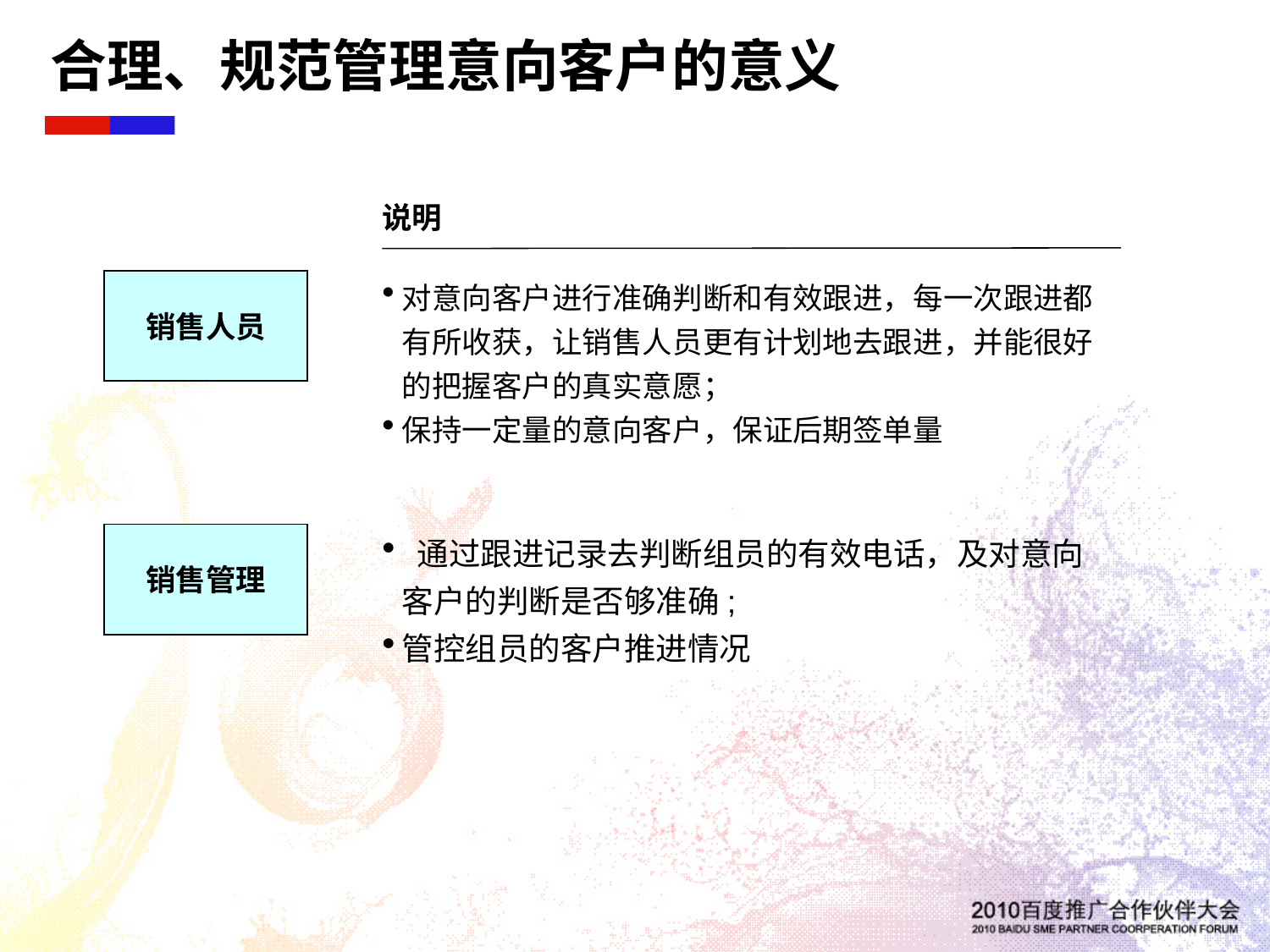

# 合理、规范管理意向客户的意义
说明

销售人员
对意向客户进行准确判断和有效跟进，每一次跟进都有所收获，让销售人员更有计划地去跟进，并能很好的把握客户的真实意愿；
保持一定量的意向客户，保证后期签单量

销售管理
 通过跟进记录去判断组员的有效电话，及对意向客户的判断是否够准确;
管控组员的客户推进情况